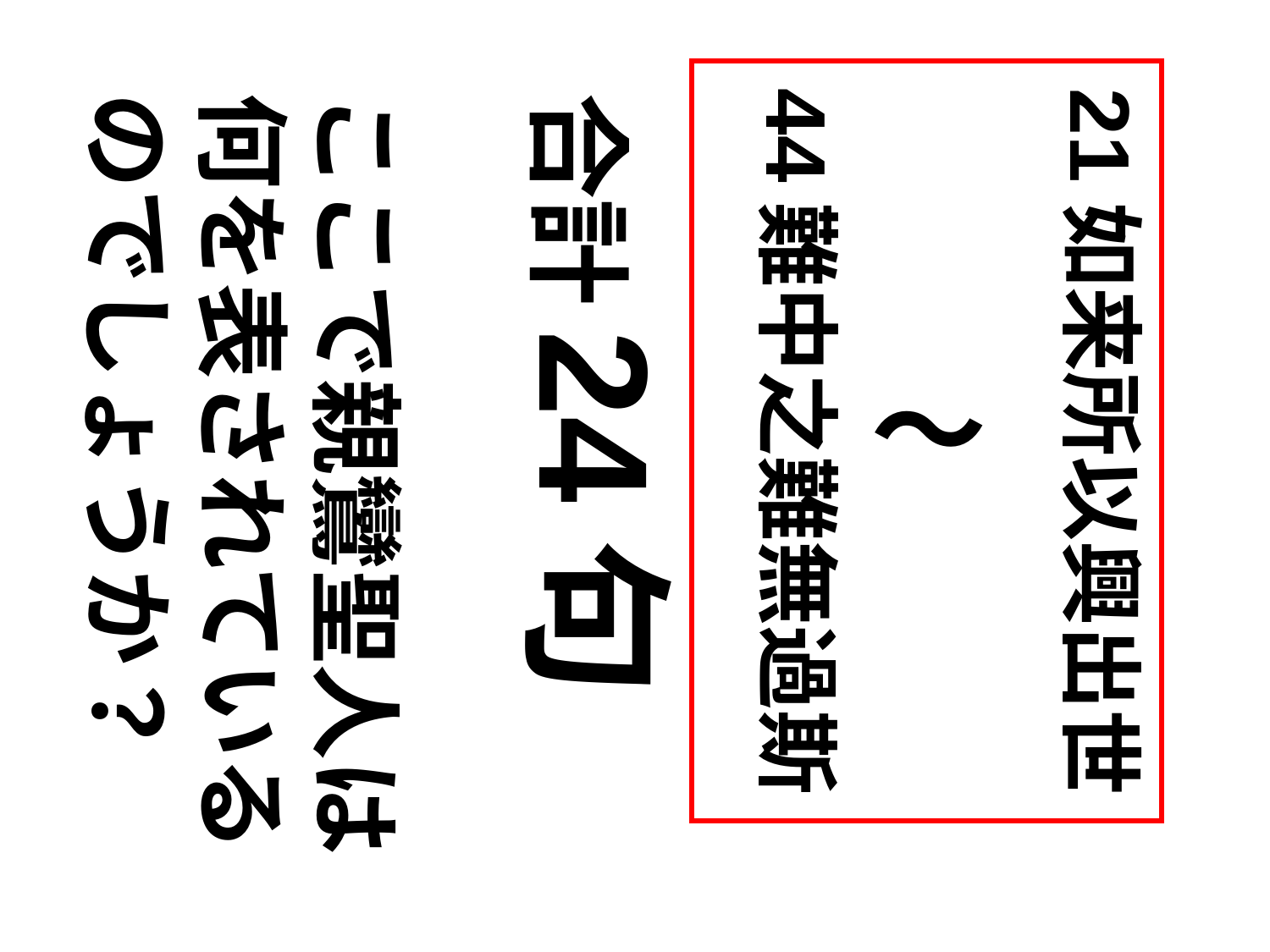

44難中之難無過斯
21如来所以興出世

ここで親鸞聖人は
何を表されているのでしょうか？
合計24句
～